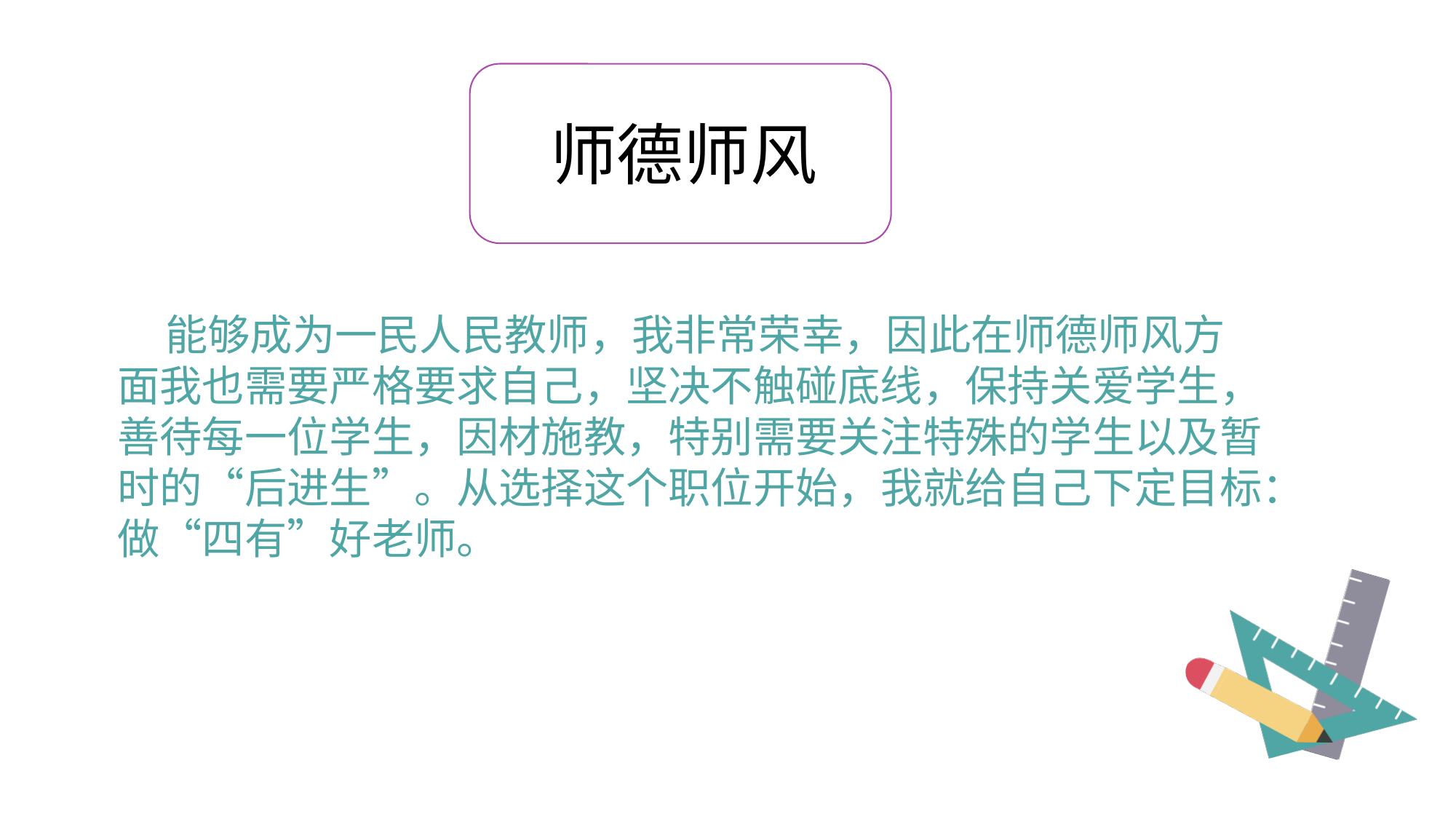

师德师风
    能够成为一民人民教师，我非常荣幸，因此在师德师风方面我也需要严格要求自己，坚决不触碰底线，保持关爱学生，善待每一位学生，因材施教，特别需要关注特殊的学生以及暂时的“后进生”。从选择这个职位开始，我就给自己下定目标：做“四有”好老师。